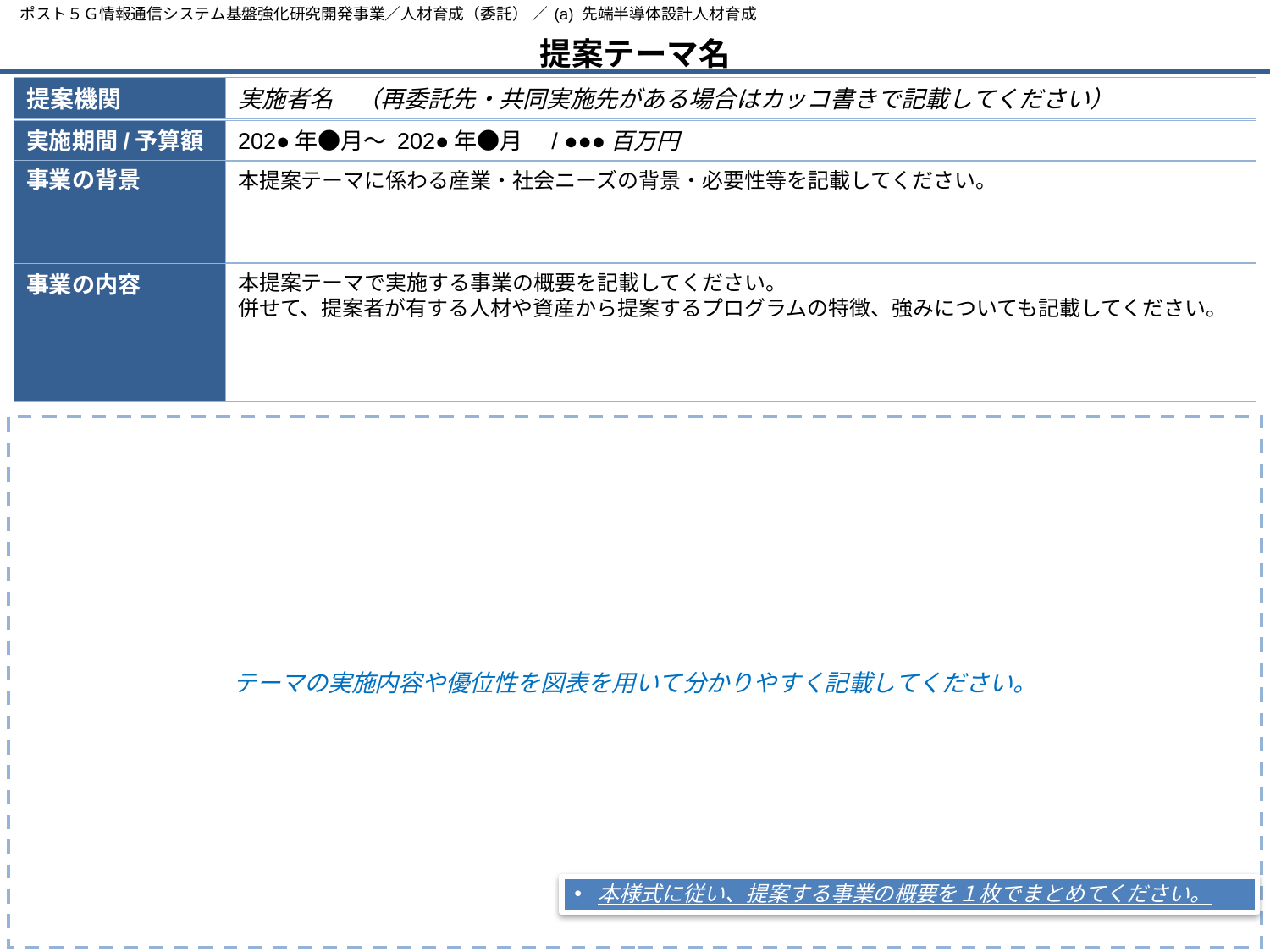

ポスト５Ｇ情報通信システム基盤強化研究開発事業／人材育成（委託） ／ (a) 先端半導体設計人材育成
# 提案テーマ名
提案機関
実施者名　（再委託先・共同実施先がある場合はカッコ書きで記載してください）
実施期間/予算額
202●年●月～ 202●年●月　/ ●●●百万円
事業の背景

本提案テーマに係わる産業・社会ニーズの背景・必要性等を記載してください。
事業の内容

本提案テーマで実施する事業の概要を記載してください。
併せて、提案者が有する人材や資産から提案するプログラムの特徴、強みについても記載してください。

テーマの実施内容や優位性を図表を用いて分かりやすく記載してください。
本様式に従い、提案する事業の概要を１枚でまとめてください。